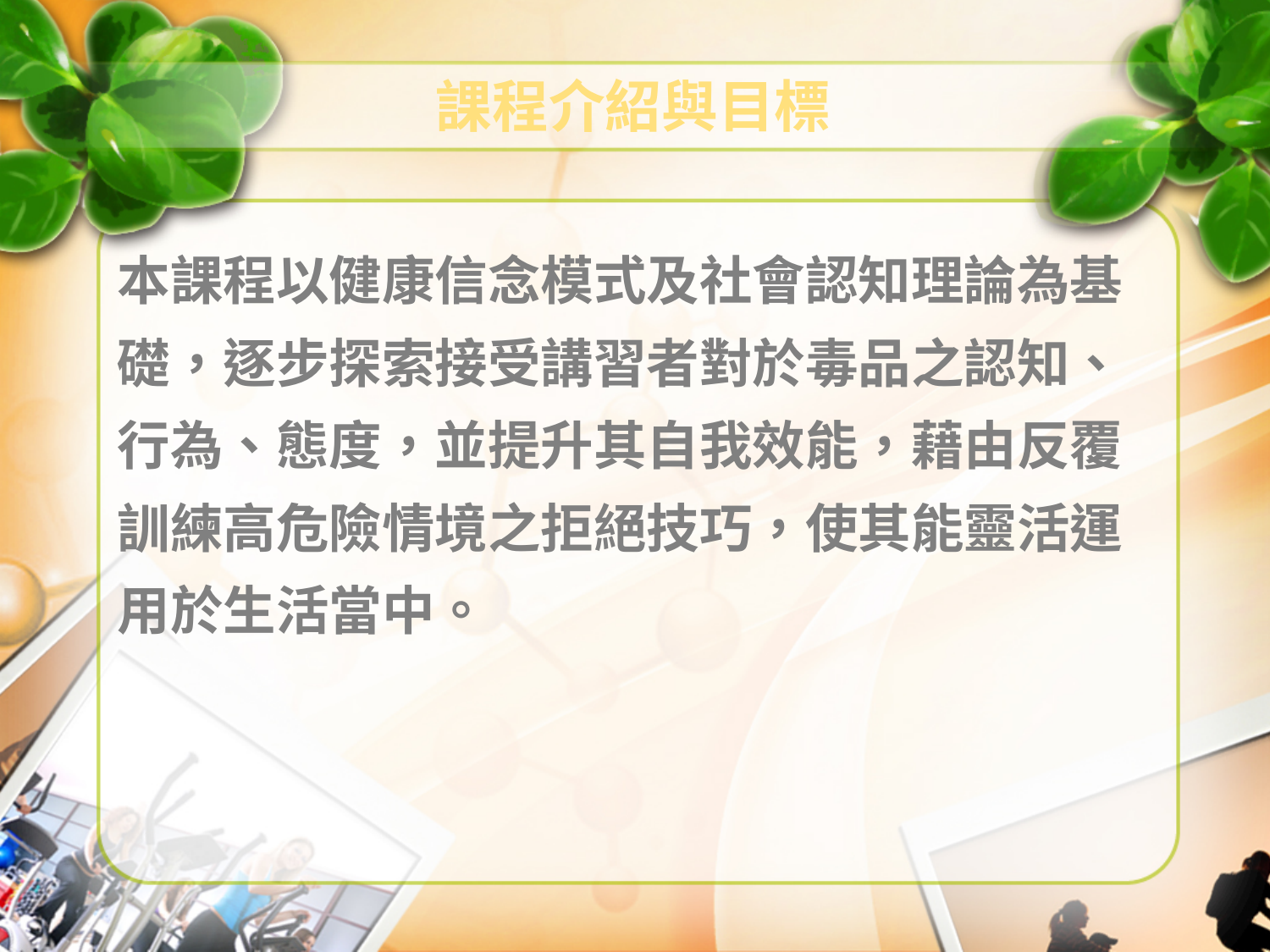

# 課程介紹與目標
本課程以健康信念模式及社會認知理論為基礎，逐步探索接受講習者對於毒品之認知、行為、態度，並提升其自我效能，藉由反覆訓練高危險情境之拒絕技巧，使其能靈活運用於生活當中。